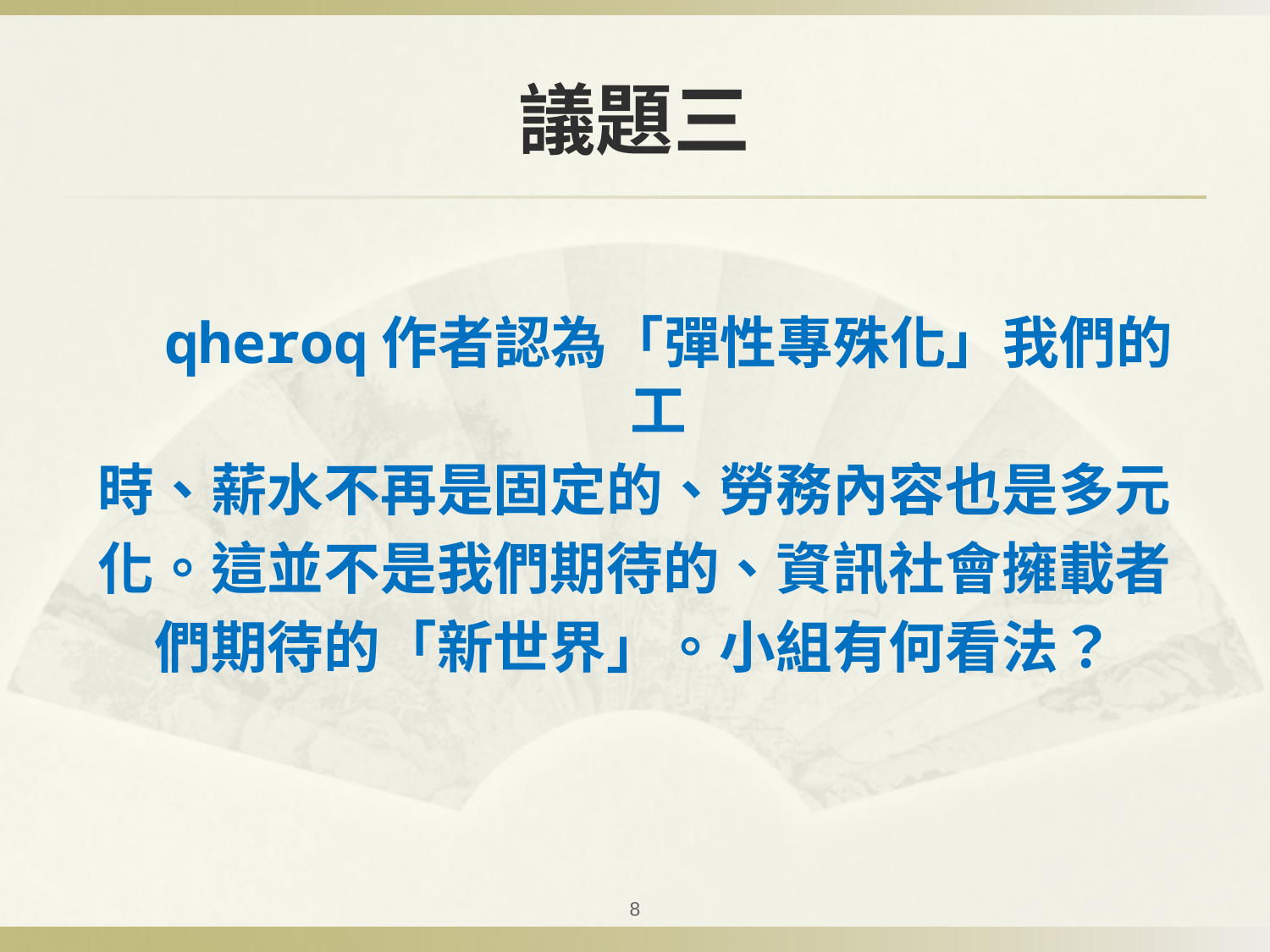

# 議題三

  qheroq作者認為「彈性專殊化」我們的工
時、薪水不再是固定的、勞務內容也是多元
化。這並不是我們期待的、資訊社會擁載者
們期待的「新世界」。小組有何看法？
8